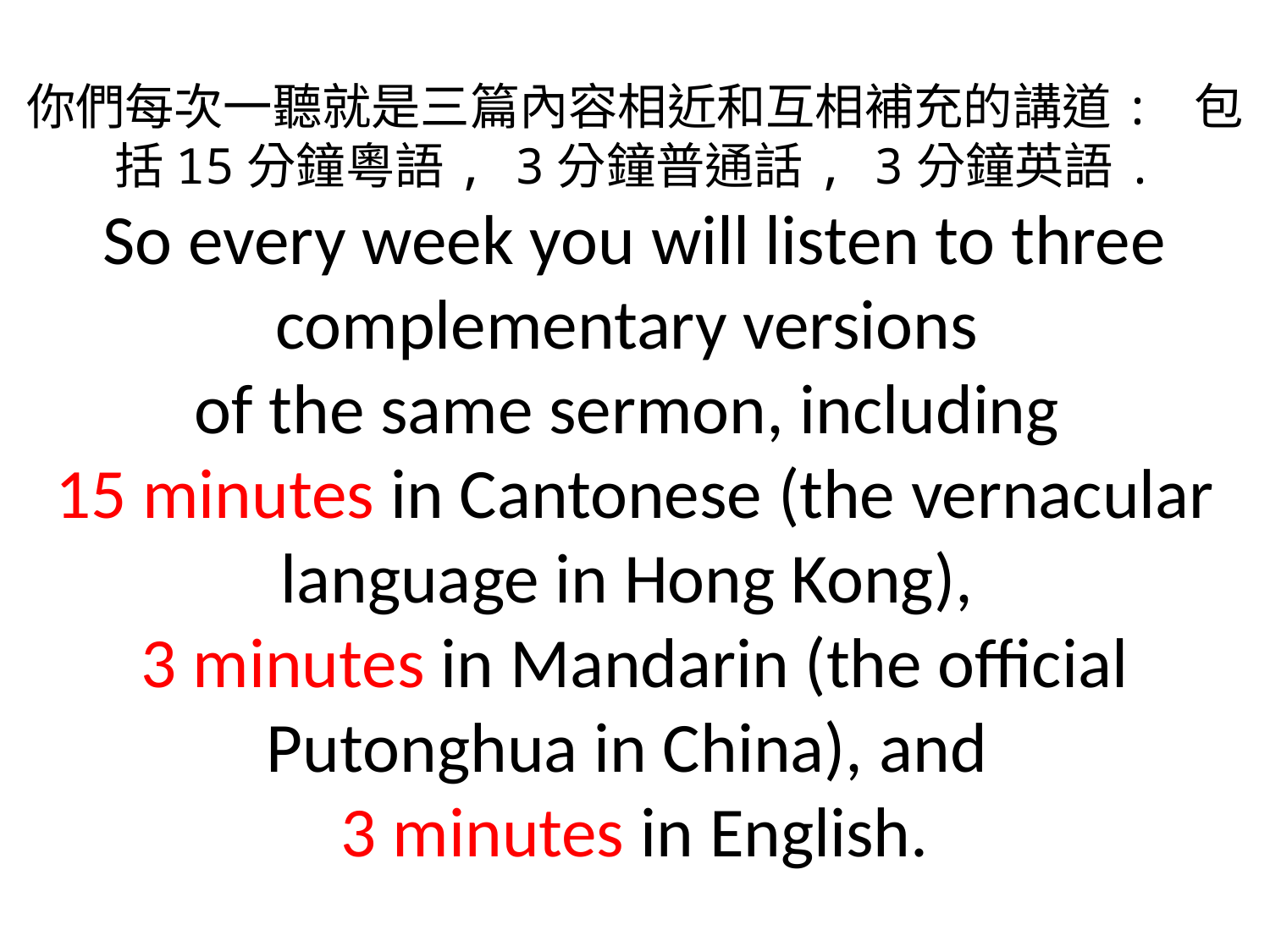

你們每次一聽就是三篇內容相近和互相補充的講道: 包括15分鐘粵語, 3分鐘普通話, 3分鐘英語.
So every week you will listen to three complementary versions
of the same sermon, including
15 minutes in Cantonese (the vernacular language in Hong Kong),
3 minutes in Mandarin (the official Putonghua in China), and
3 minutes in English.